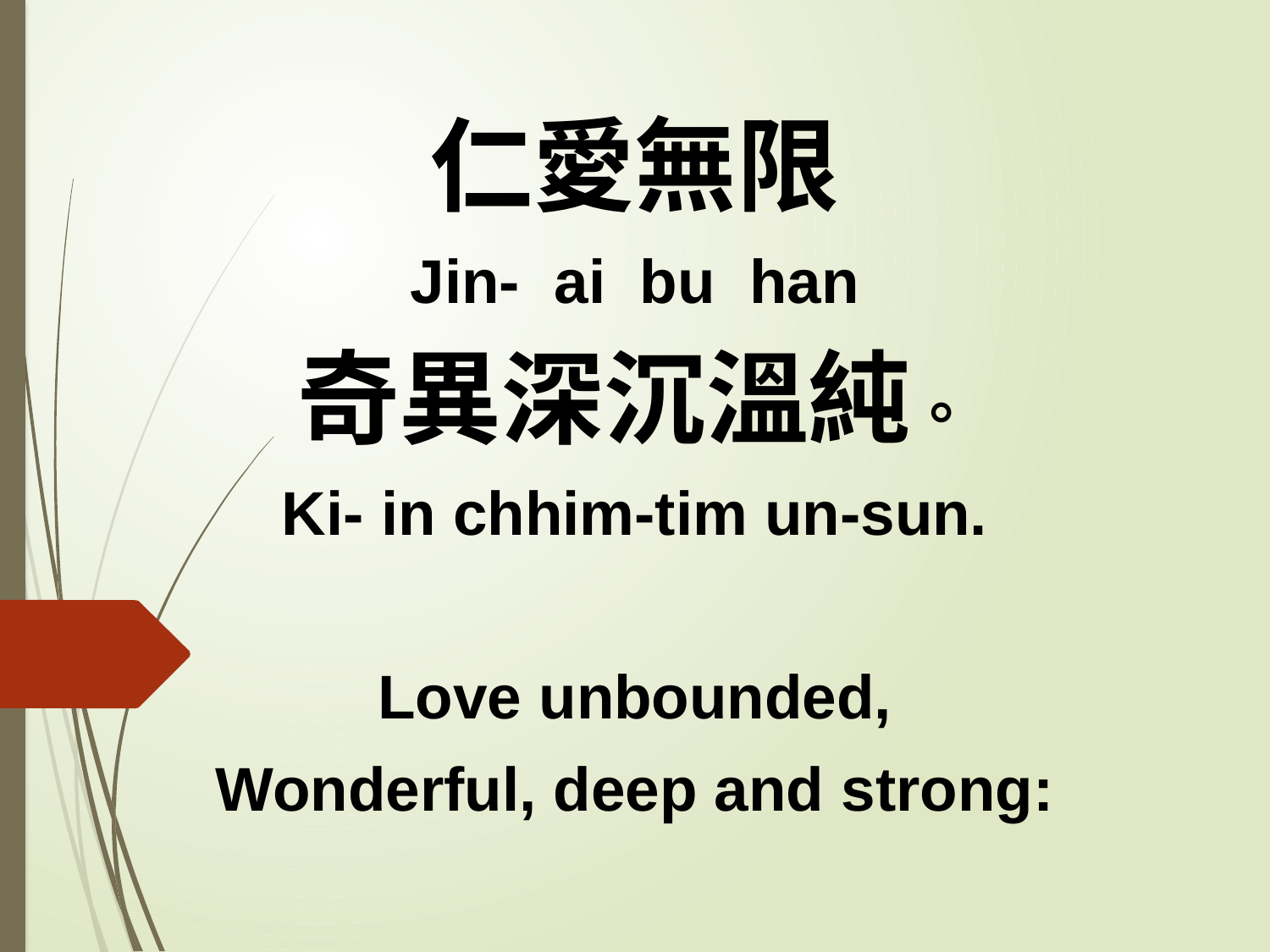

仁愛無限
Jin-  ai  bu  han
奇異深沉溫純。
Ki- in chhim-tim un-sun.

Love unbounded,
Wonderful, deep and strong: